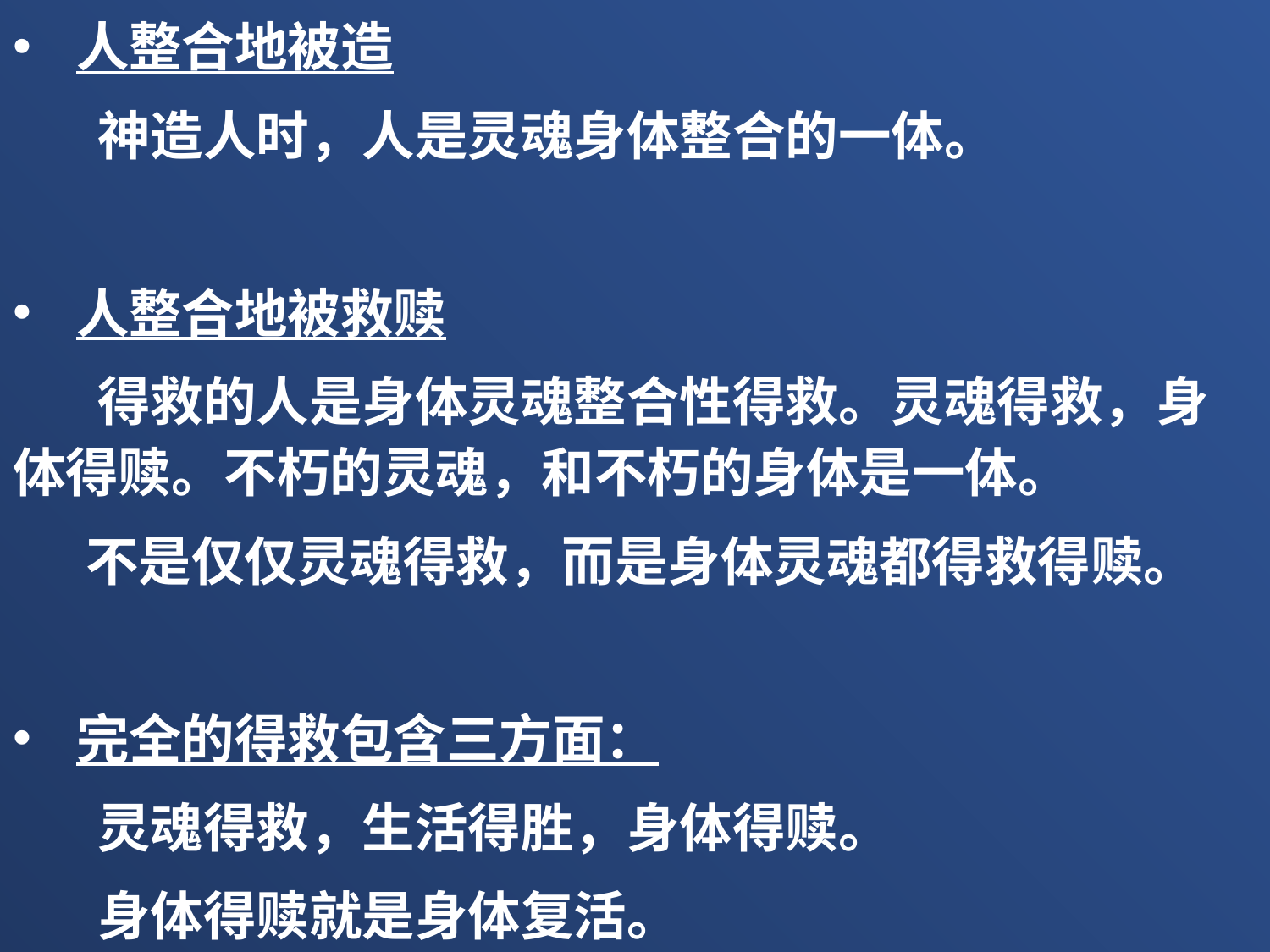

人整合地被造
      神造人时，人是灵魂身体整合的一体。

人整合地被救赎
      得救的人是身体灵魂整合性得救。灵魂得救，身体得赎。不朽的灵魂，和不朽的身体是一体。
     不是仅仅灵魂得救，而是身体灵魂都得救得赎。

完全的得救包含三方面：
      灵魂得救，生活得胜，身体得赎。
      身体得赎就是身体复活。